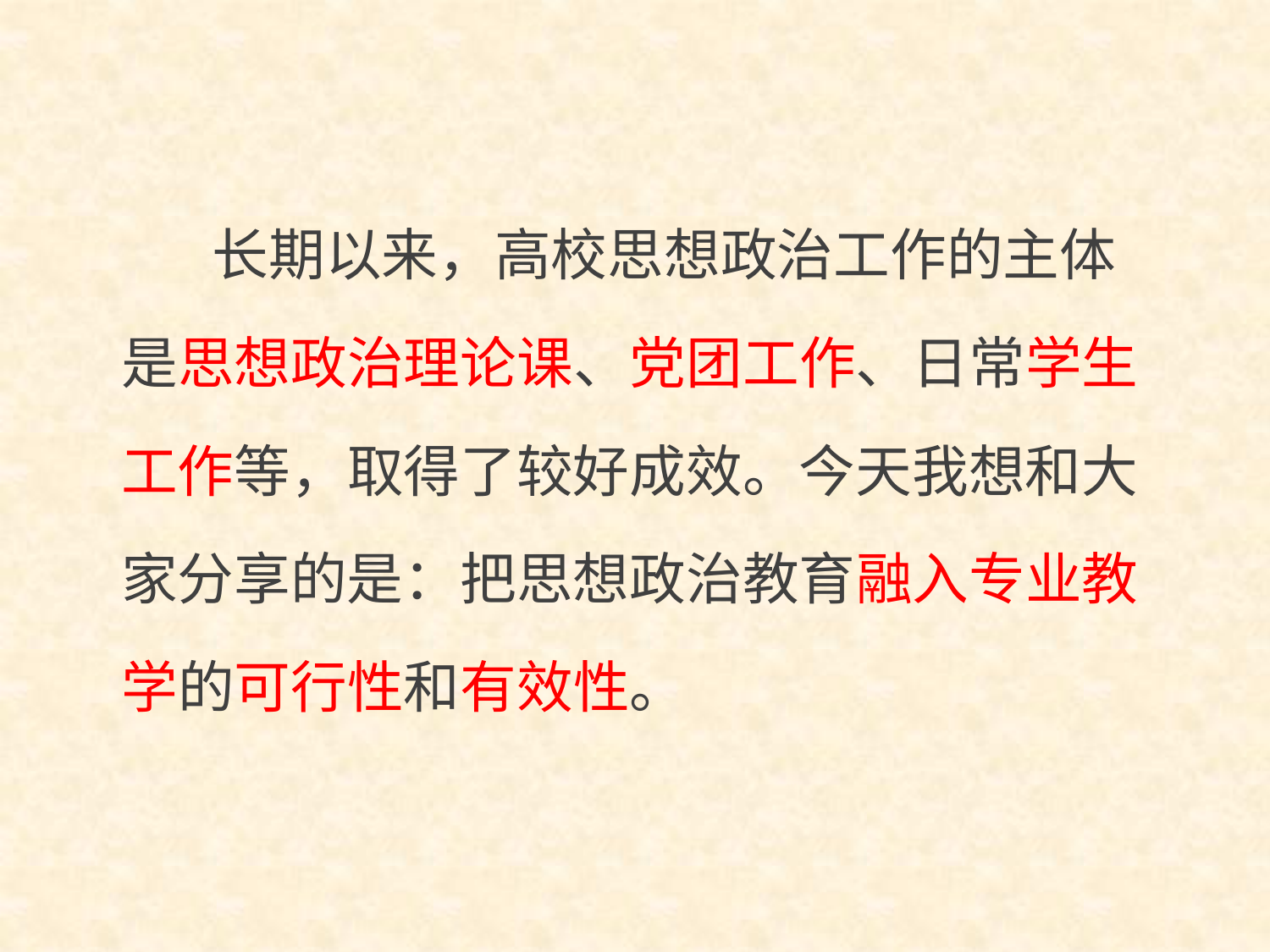

长期以来，高校思想政治工作的主体是思想政治理论课、党团工作、日常学生工作等，取得了较好成效。今天我想和大家分享的是：把思想政治教育融入专业教学的可行性和有效性。
9